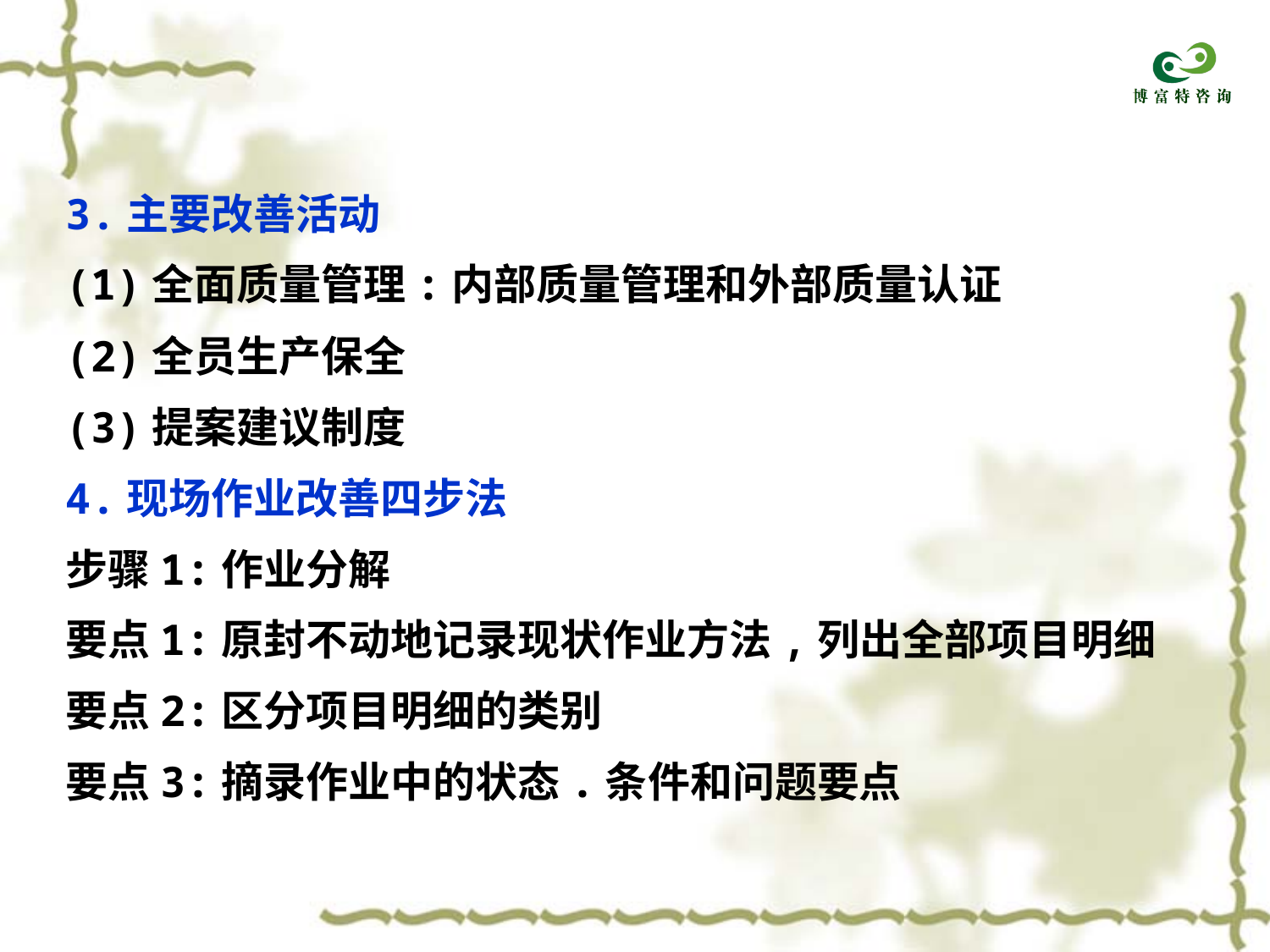

3.主要改善活动
(1)全面质量管理:内部质量管理和外部质量认证
(2)全员生产保全
(3)提案建议制度
4.现场作业改善四步法
步骤1:作业分解
要点1:原封不动地记录现状作业方法,列出全部项目明细
要点2:区分项目明细的类别
要点3:摘录作业中的状态.条件和问题要点